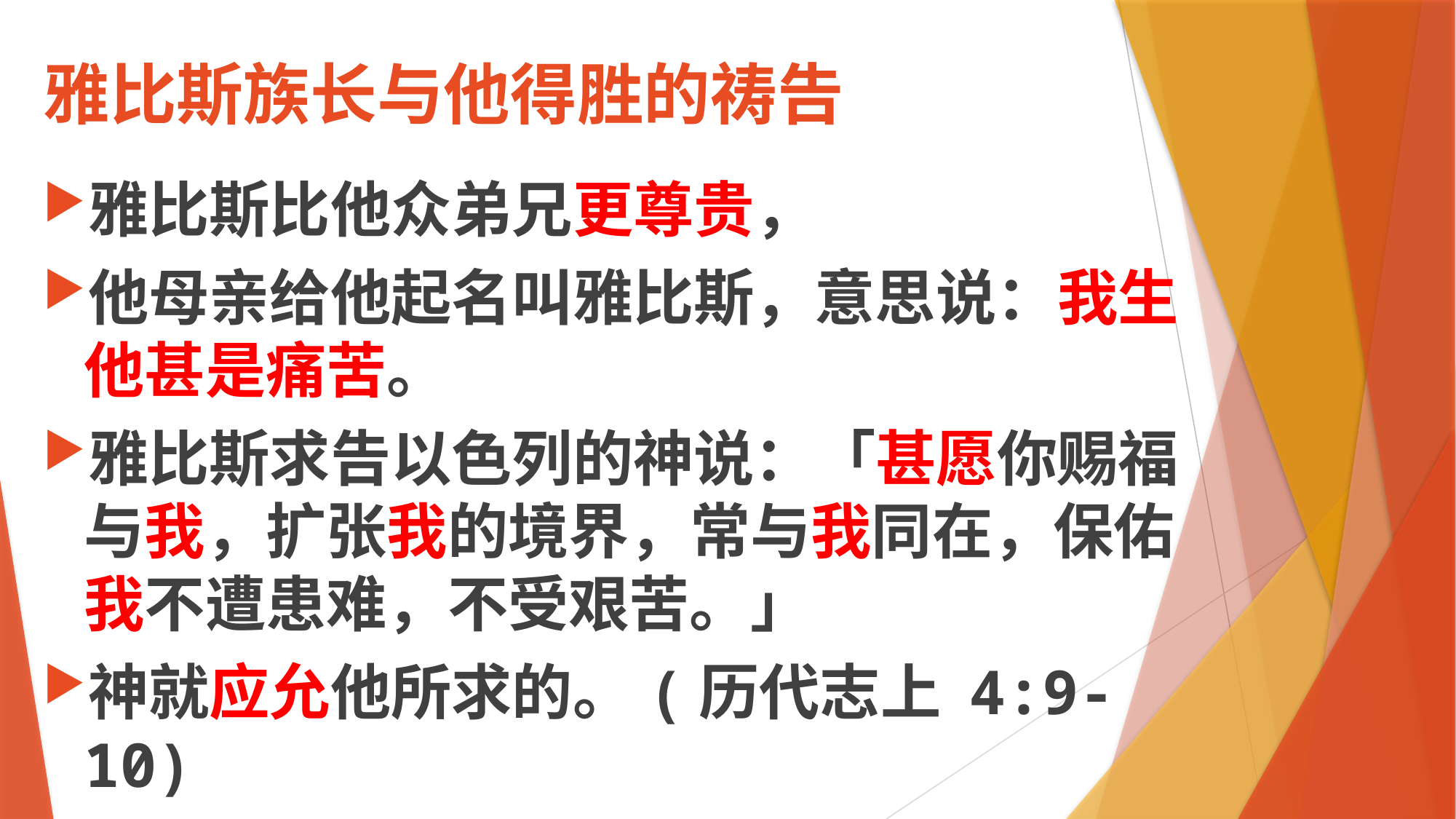

# 雅比斯族长与他得胜的祷告
雅比斯比他众弟兄更尊贵，
他母亲给他起名叫雅比斯，意思说：我生他甚是痛苦。
雅比斯求告以色列的神说：「甚愿你赐福与我，扩张我的境界，常与我同在，保佑我不遭患难，不受艰苦。」
神就应允他所求的。(历代志上 4:9-10)